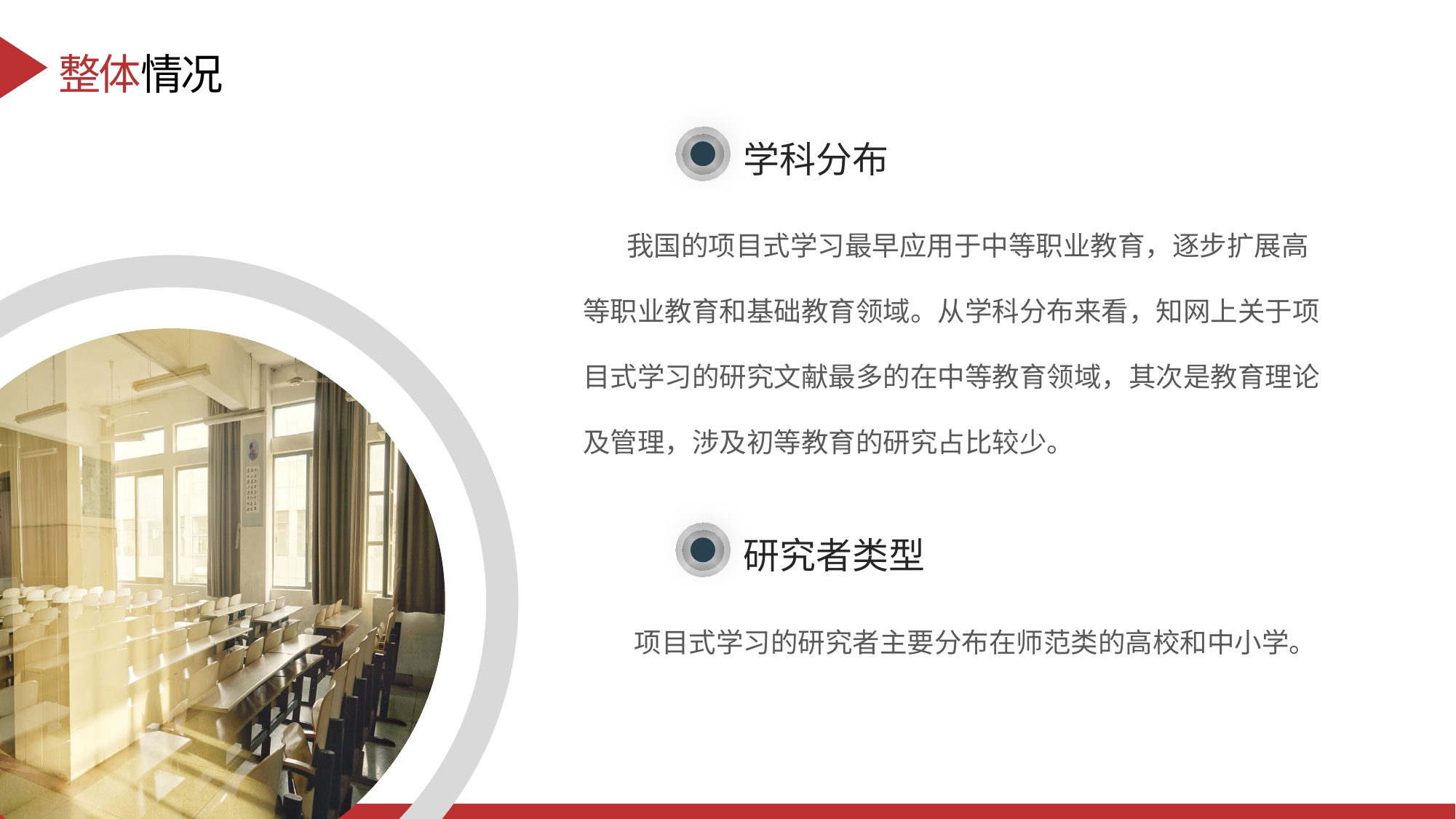

整体情况

学科分布

      我国的项目式学习最早应用于中等职业教育，逐步扩展高等职业教育和基础教育领域。从学科分布来看，知网上关于项目式学习的研究文献最多的在中等教育领域，其次是教育理论及管理，涉及初等教育的研究占比较少。

研究者类型

项目式学习的研究者主要分布在师范类的高校和中小学。